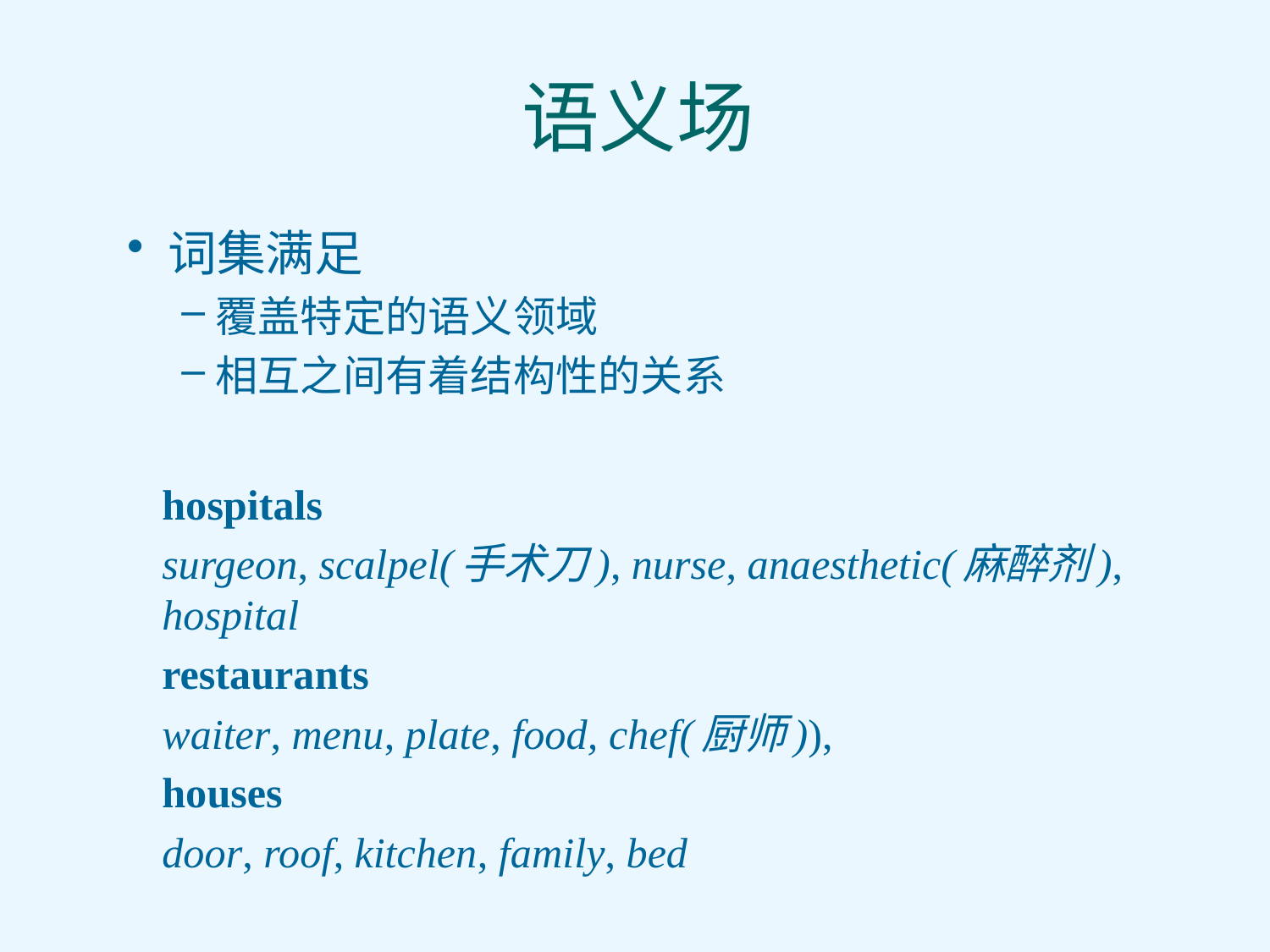

# 语义场
词集满足
覆盖特定的语义领域
相互之间有着结构性的关系

hospitals
	surgeon, scalpel(手术刀), nurse, anaesthetic(麻醉剂), hospital
restaurants
	waiter, menu, plate, food, chef(厨师)),
houses
	door, roof, kitchen, family, bed